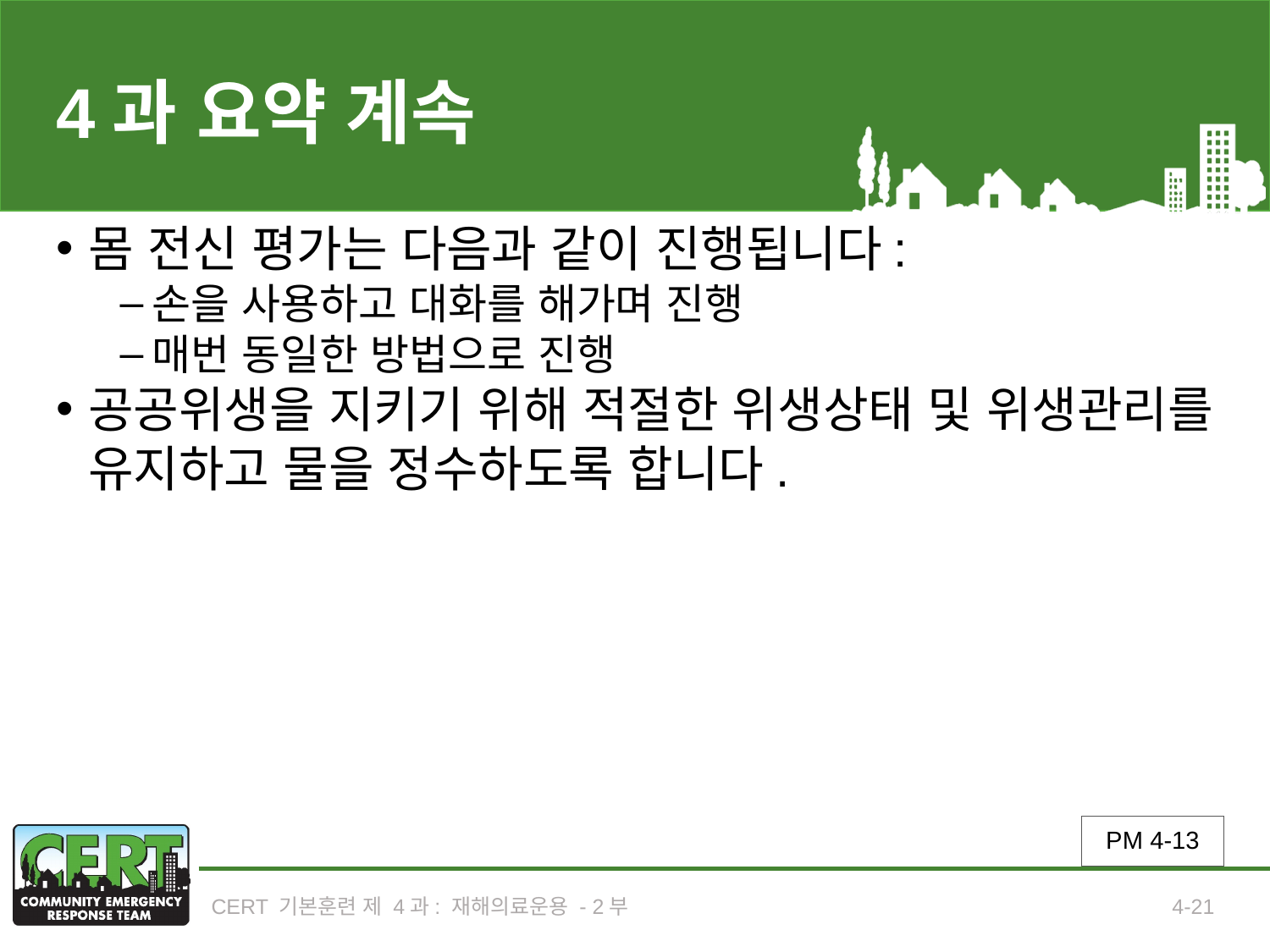

# 4과 요약 계속
몸 전신 평가는 다음과 같이 진행됩니다:
손을 사용하고 대화를 해가며 진행
매번 동일한 방법으로 진행
공공위생을 지키기 위해 적절한 위생상태 및 위생관리를 유지하고 물을 정수하도록 합니다.

PM 4-13
CERT 기본훈련 제 4과: 재해의료운용 - 2부
4-21